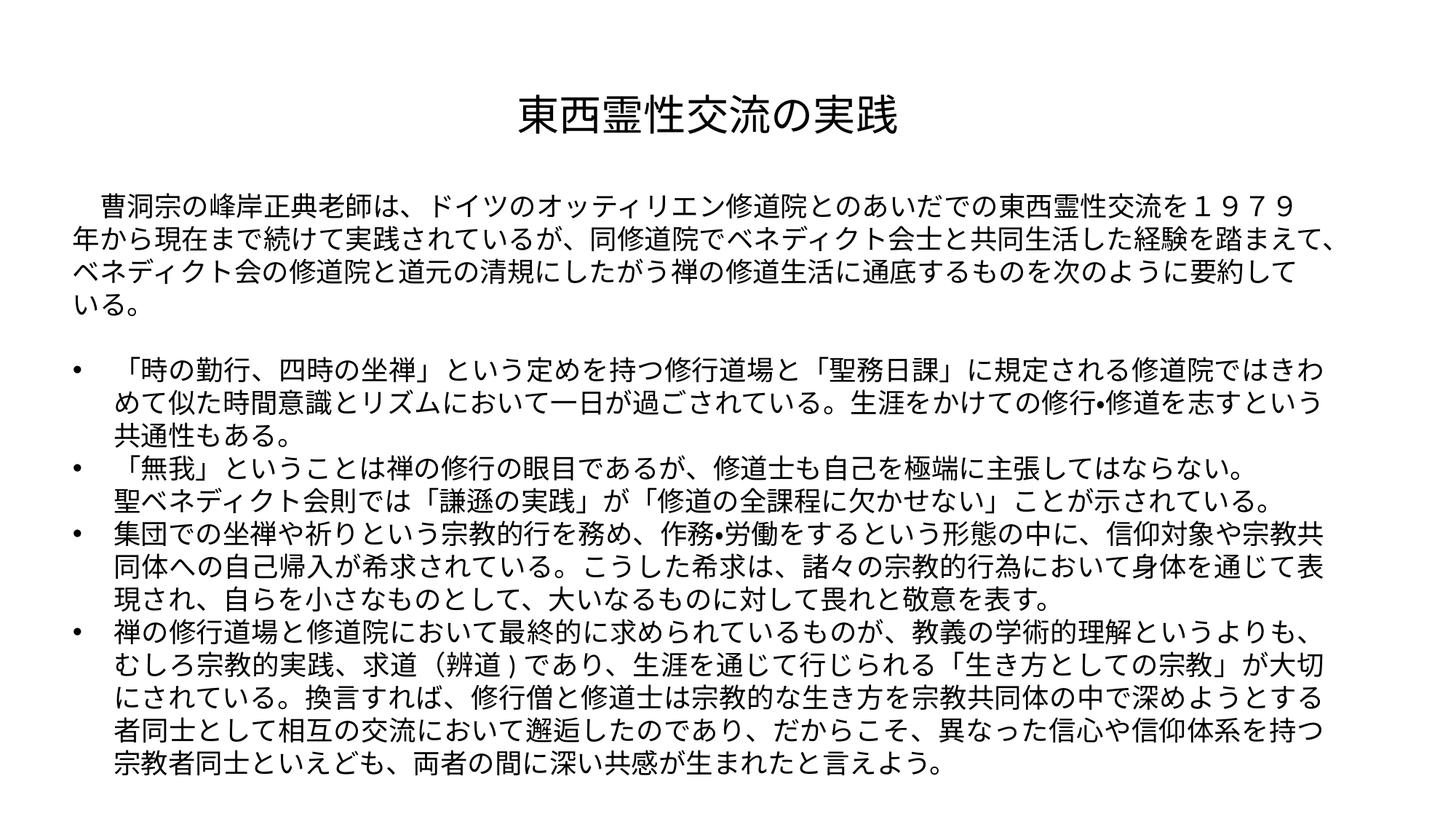

# 東西霊性交流の実践

　曹洞宗の峰岸正典老師は、ドイツのオッティリエン修道院とのあいだでの東西霊性交流を１９７９年から現在まで続けて実践されているが、同修道院でベネディクト会士と共同生活した経験を踏まえて、ベネディクト会の修道院と道元の清規にしたがう禅の修道生活に通底するものを次のように要約している。

「時の勤行、四時の坐禅」という定めを持つ修行道場と「聖務日課」に規定される修道院ではきわめて似た時間意識とリズムにおいて一日が過ごされている。生涯をかけての修行・修道を志すという共通性もある。
「無我」ということは禅の修行の眼目であるが、修道士も自己を極端に主張してはならない。
聖ベネディクト会則では「謙遜の実践」が「修道の全課程に欠かせない」ことが示されている。
集団での坐禅や祈りという宗教的行を務め、作務・労働をするという形態の中に、信仰対象や宗教共同体への自己帰入が希求されている。こうした希求は、諸々の宗教的行為において身体を通じて表現され、自らを小さなものとして、大いなるものに対して畏れと敬意を表す。
禅の修行道場と修道院において最終的に求められているものが、教義の学術的理解というよりも、むしろ宗教的実践、求道（辨道)であり、生涯を通じて行じられる「生き方としての宗教」が大切にされている。換言すれば、修行僧と修道士は宗教的な生き方を宗教共同体の中で深めようとする者同士として相互の交流において邂逅したのであり、だからこそ、異なった信心や信仰体系を持つ宗教者同士といえども、両者の間に深い共感が生まれたと言えよう。